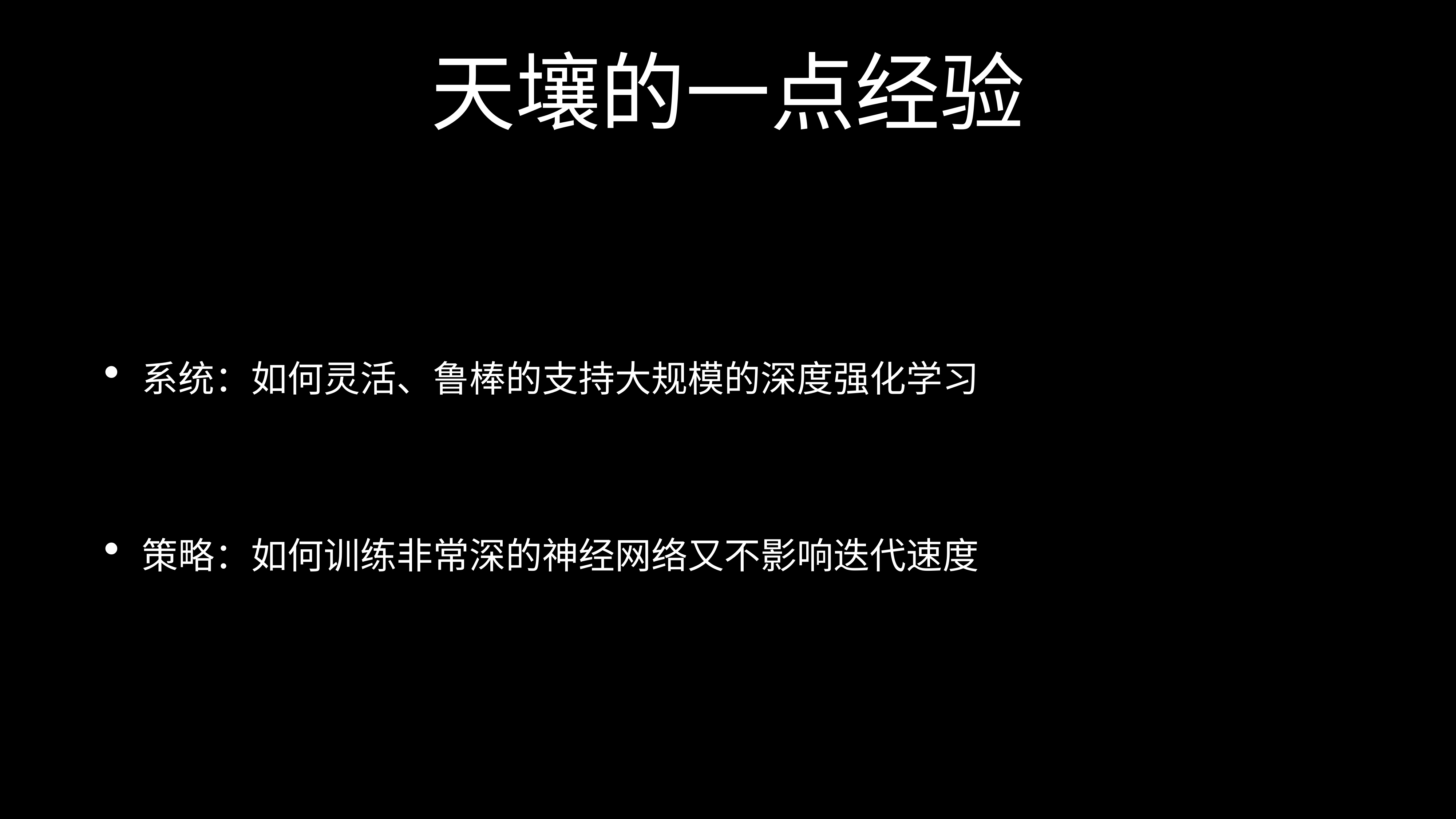

# 天壤的一点经验
系统：如何灵活、鲁棒的支持大规模的深度强化学习

策略：如何训练非常深的神经网络又不影响迭代速度